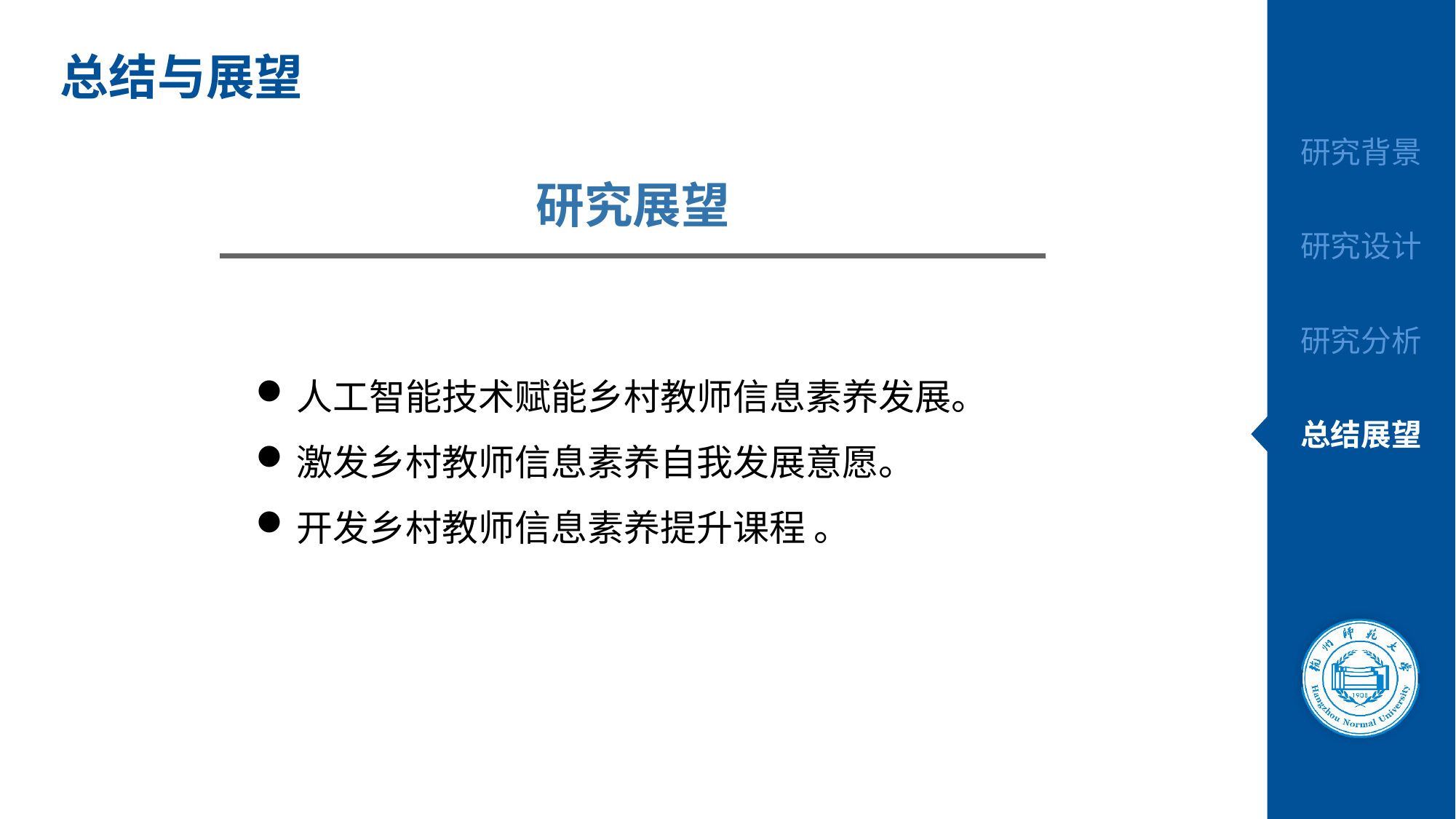

# 总结与展望
研究展望
人工智能技术赋能乡村教师信息素养发展。
激发乡村教师信息素养自我发展意愿。
开发乡村教师信息素养提升课程 。